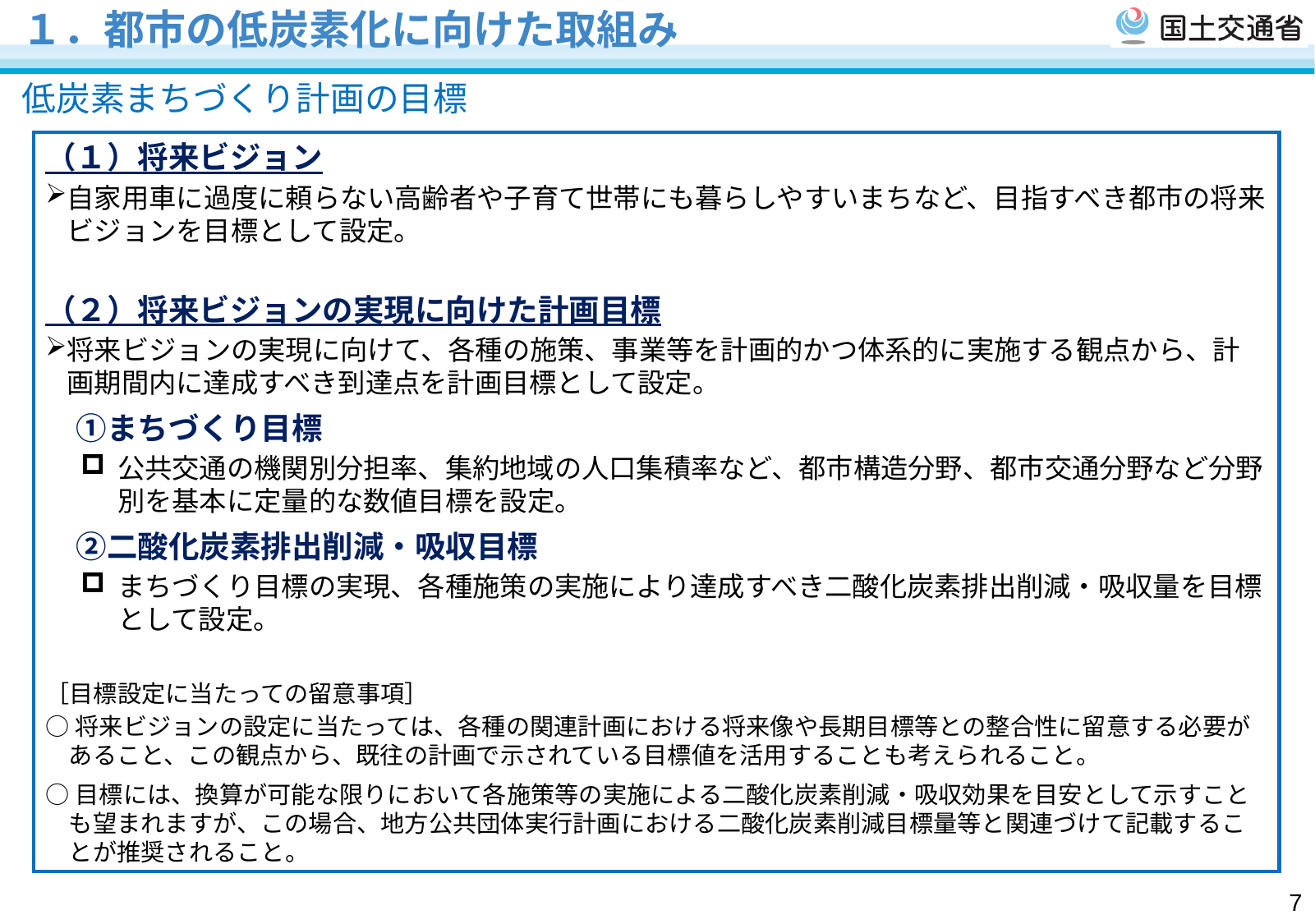

１．都市の低炭素化に向けた取組み
低炭素まちづくり計画の目標
（１）将来ビジョン
自家用車に過度に頼らない高齢者や子育て世帯にも暮らしやすいまちなど、目指すべき都市の将来ビジョンを目標として設定。

（２）将来ビジョンの実現に向けた計画目標
将来ビジョンの実現に向けて、各種の施策、事業等を計画的かつ体系的に実施する観点から、計画期間内に達成すべき到達点を計画目標として設定。
　①まちづくり目標
公共交通の機関別分担率、集約地域の人口集積率など、都市構造分野、都市交通分野など分野別を基本に定量的な数値目標を設定。
　②二酸化炭素排出削減・吸収目標
まちづくり目標の実現、各種施策の実施により達成すべき二酸化炭素排出削減・吸収量を目標として設定。

［目標設定に当たっての留意事項］
○将来ビジョンの設定に当たっては、各種の関連計画における将来像や長期目標等との整合性に留意する必要があること、この観点から、既往の計画で示されている目標値を活用することも考えられること。
○目標には、換算が可能な限りにおいて各施策等の実施による二酸化炭素削減・吸収効果を目安として示すことも望まれますが、この場合、地方公共団体実行計画における二酸化炭素削減目標量等と関連づけて記載することが推奨されること。
7